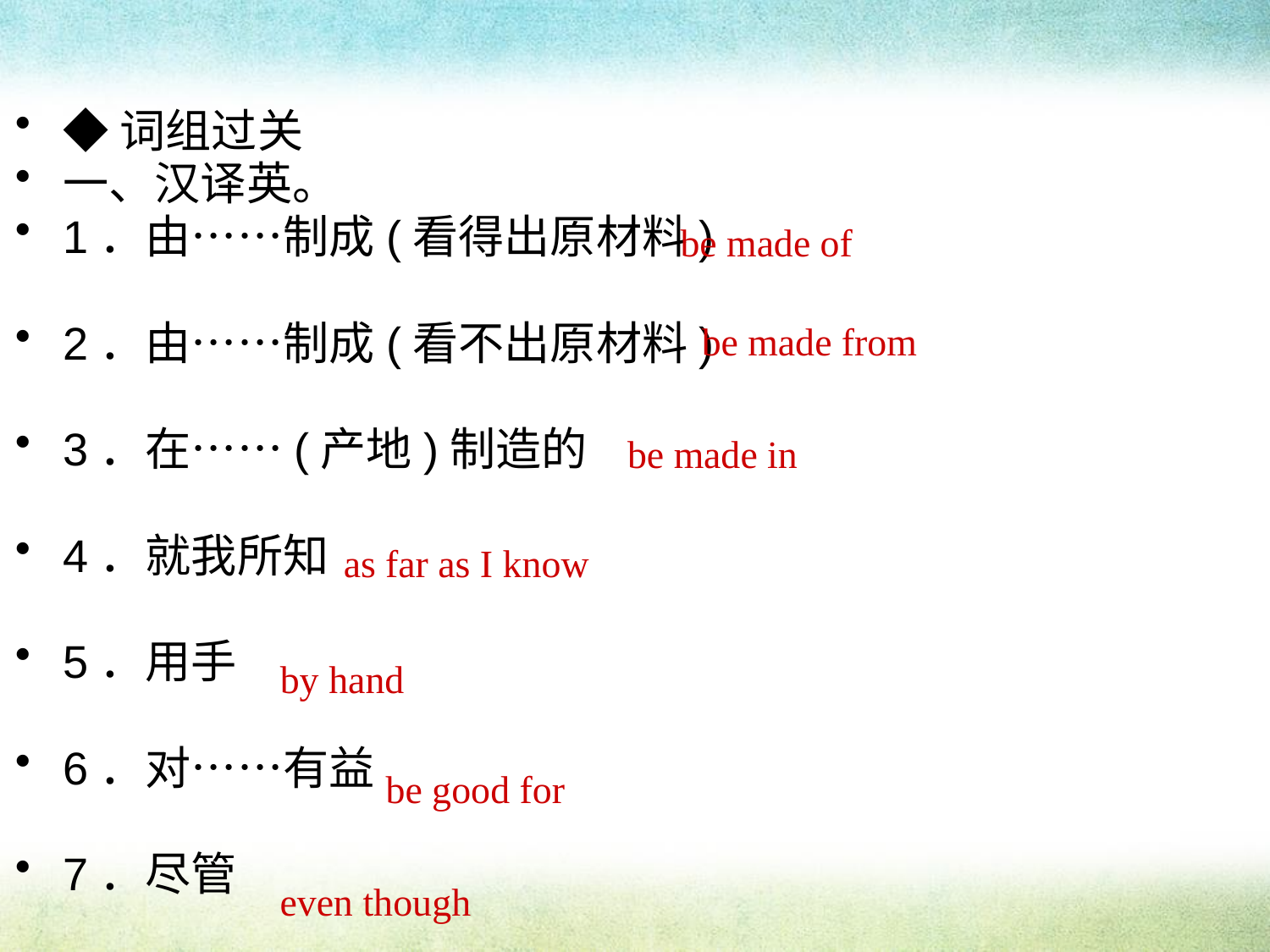

◆词组过关
一、汉译英。
1．由……制成(看得出原材料)

2．由……制成(看不出原材料)

3．在……(产地)制造的

4．就我所知

5．用手

6．对……有益

7．尽管
be made of
be made from
be made in
as far as I know
by hand
be good for
even though